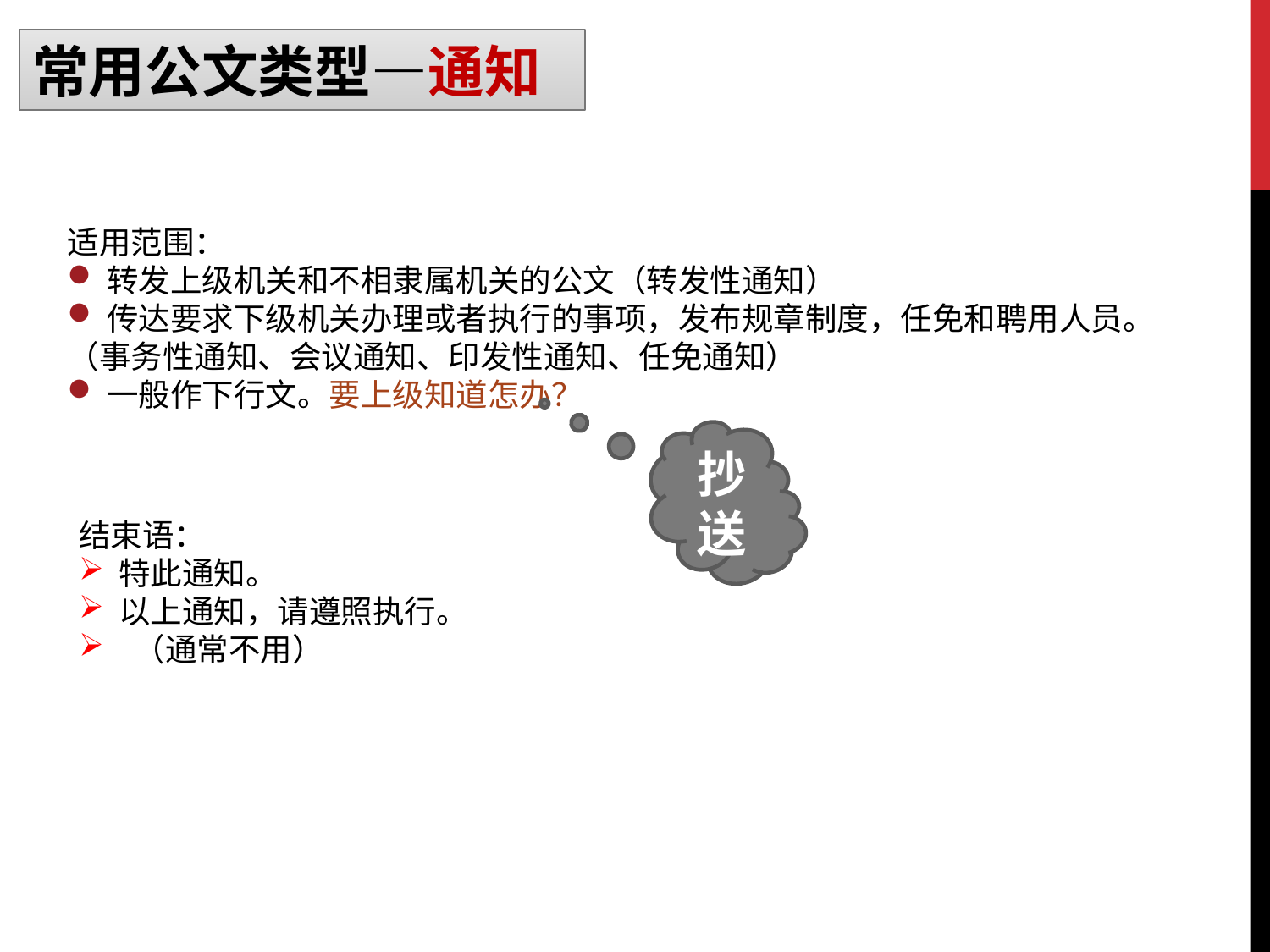

常用公文类型—通知
适用范围：
转发上级机关和不相隶属机关的公文（转发性通知）
传达要求下级机关办理或者执行的事项，发布规章制度，任免和聘用人员。
（事务性通知、会议通知、印发性通知、任免通知）
一般作下行文。要上级知道怎办？

抄送
结束语：
特此通知。
以上通知，请遵照执行。
 （通常不用）